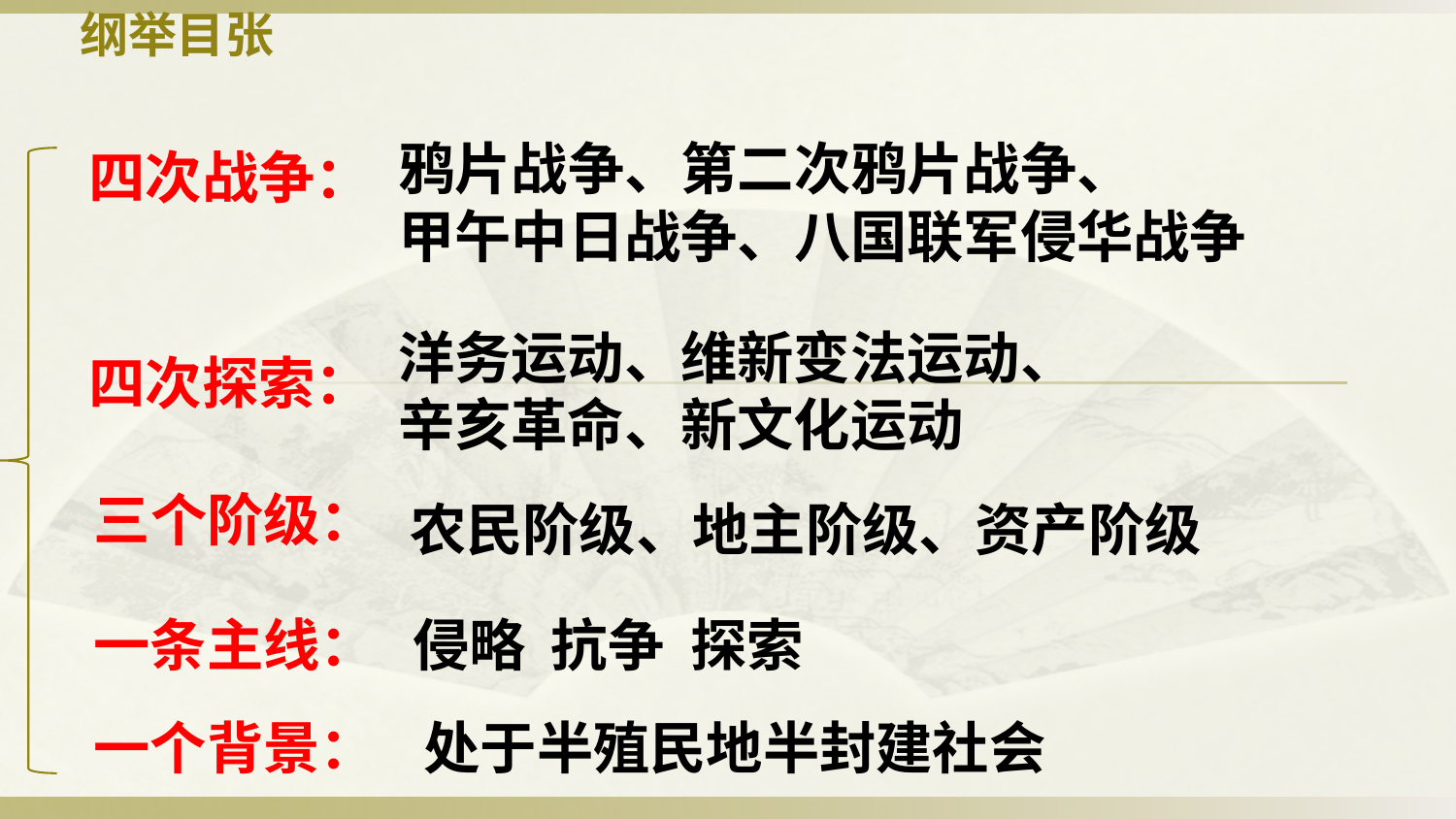

纲举目张
鸦片战争、第二次鸦片战争、
甲午中日战争、八国联军侵华战争
四次战争：

洋务运动、维新变法运动、
辛亥革命、新文化运动
四次探索：
三个阶级：
农民阶级、地主阶级、资产阶级
一条主线：
侵略  抗争  探索
一个背景：
处于半殖民地半封建社会